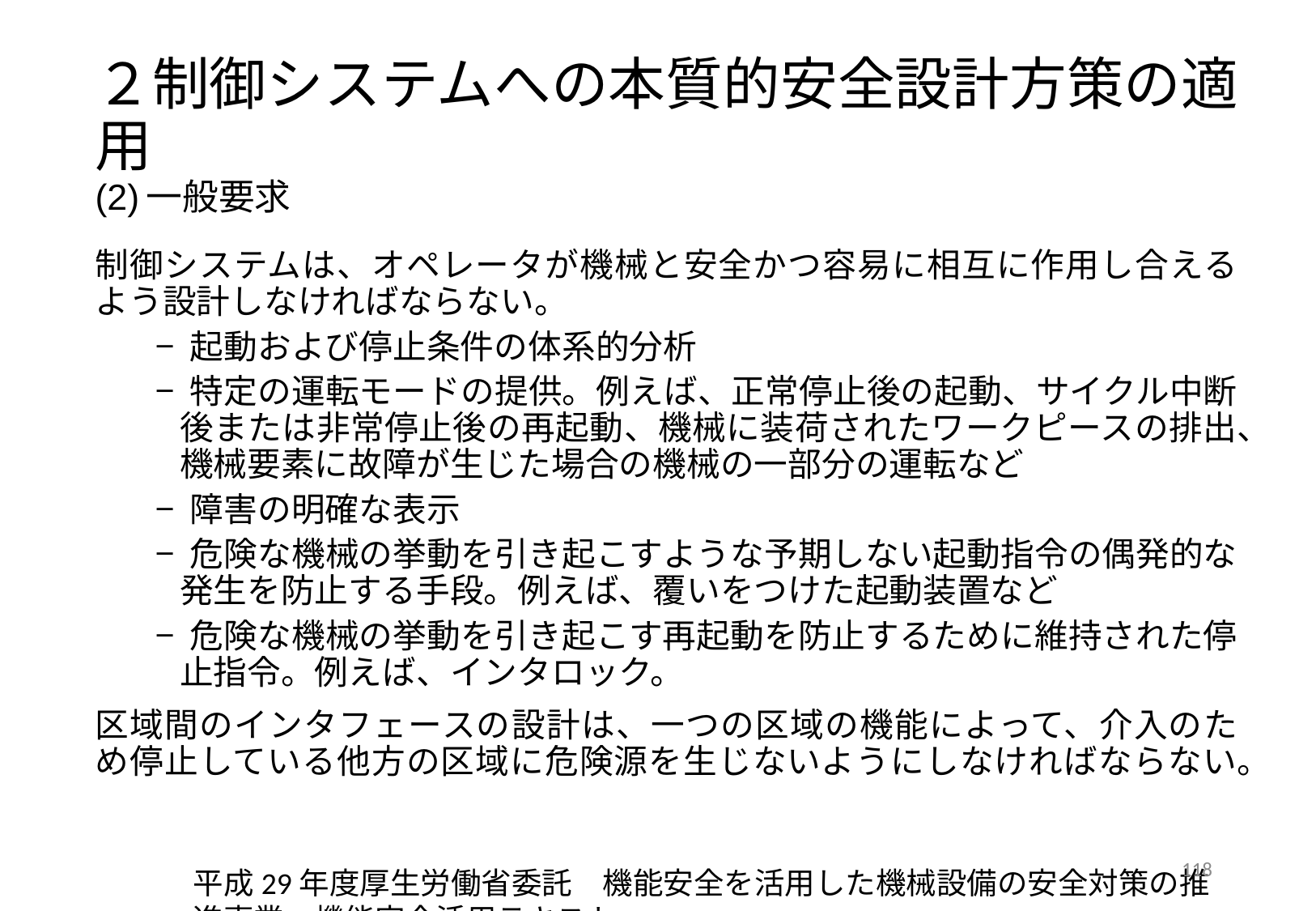

# ２制御システムへの本質的安全設計方策の適用 (2)一般要求
制御システムは、オペレータが機械と安全かつ容易に相互に作用し合えるよう設計しなければならない。
− 起動および停止条件の体系的分析
− 特定の運転モードの提供。例えば、正常停止後の起動、サイクル中断後または非常停止後の再起動、機械に装荷されたワークピースの排出、機械要素に故障が生じた場合の機械の一部分の運転など
− 障害の明確な表示
− 危険な機械の挙動を引き起こすような予期しない起動指令の偶発的な発生を防止する手段。例えば、覆いをつけた起動装置など
− 危険な機械の挙動を引き起こす再起動を防止するために維持された停止指令。例えば、インタロック。
区域間のインタフェースの設計は、一つの区域の機能によって、介入のため停止している他方の区域に危険源を生じないようにしなければならない。
118
平成29年度厚生労働省委託　機能安全を活用した機械設備の安全対策の推進事業　機能安全活用テキスト